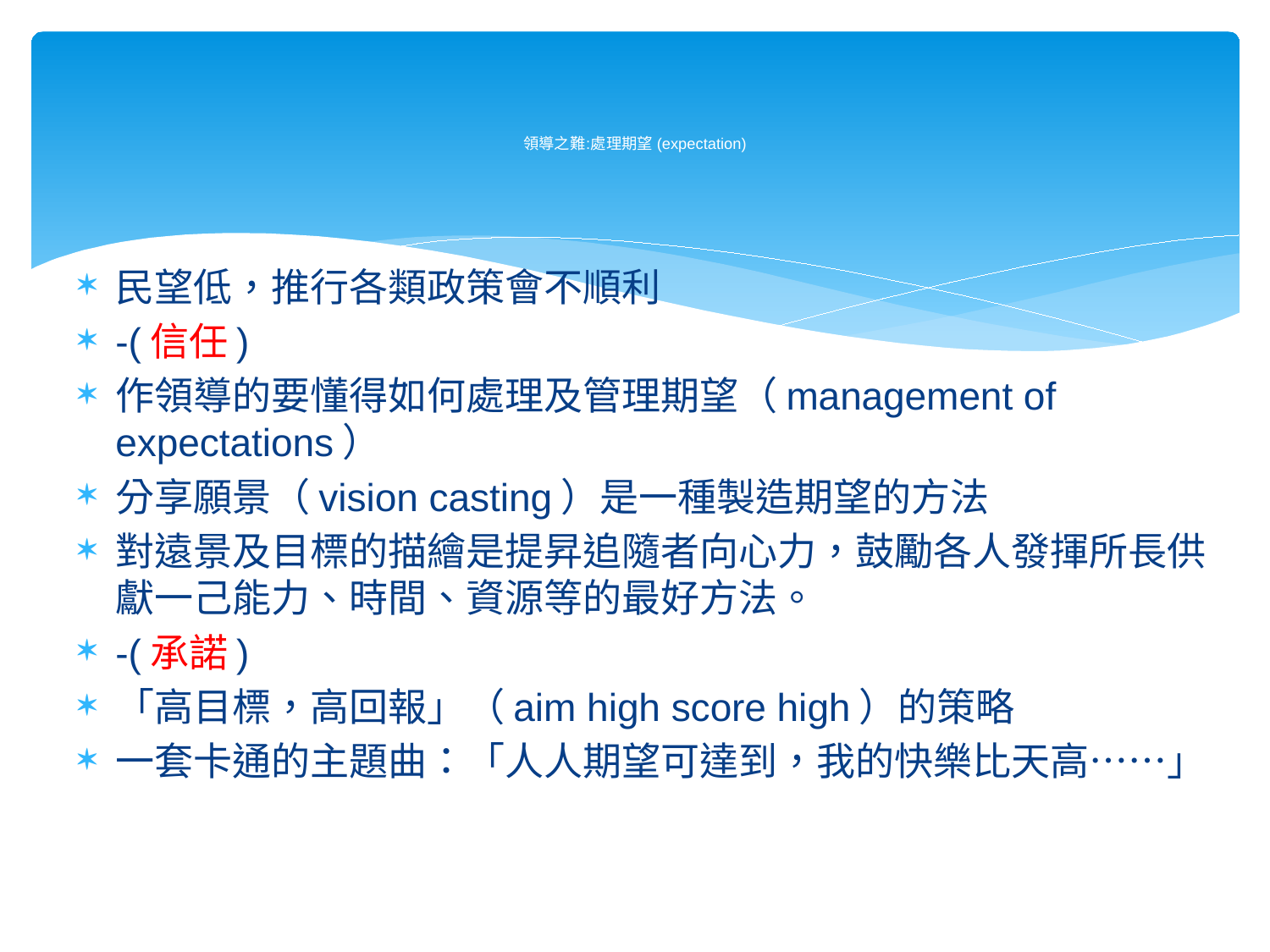

# 領導之難:處理期望 (expectation)
民望低，推行各類政策會不順利
-(信任)
作領導的要懂得如何處理及管理期望（management of expectations）
分享願景（vision casting）是一種製造期望的方法
對遠景及目標的描繪是提昇追隨者向心力，鼓勵各人發揮所長供獻一己能力、時間、資源等的最好方法。
-(承諾)
「高目標，高回報」（aim high score high）的策略
一套卡通的主題曲：「人人期望可達到，我的快樂比天高……」